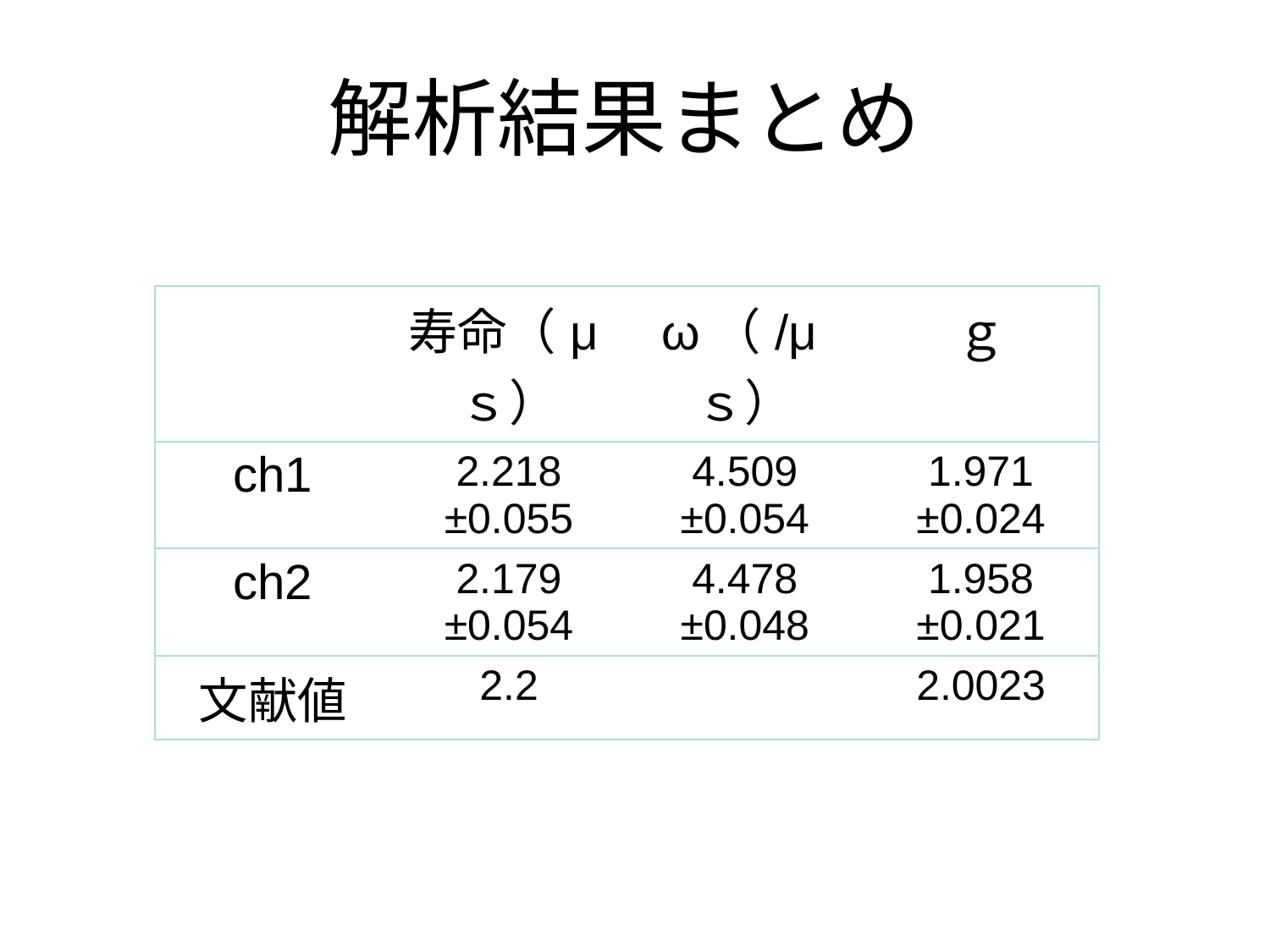

# 解析結果まとめ
|  | 寿命（μｓ） | ω（/μｓ） | ｇ |
| --- | --- | --- | --- |
| ch1 | 2.218 ±0.055 | 4.509 ±0.054 | 1.971 ±0.024 |
| ch2 | 2.179 ±0.054 | 4.478 ±0.048 | 1.958 ±0.021 |
| 文献値 | 2.2 |  | 2.0023 |